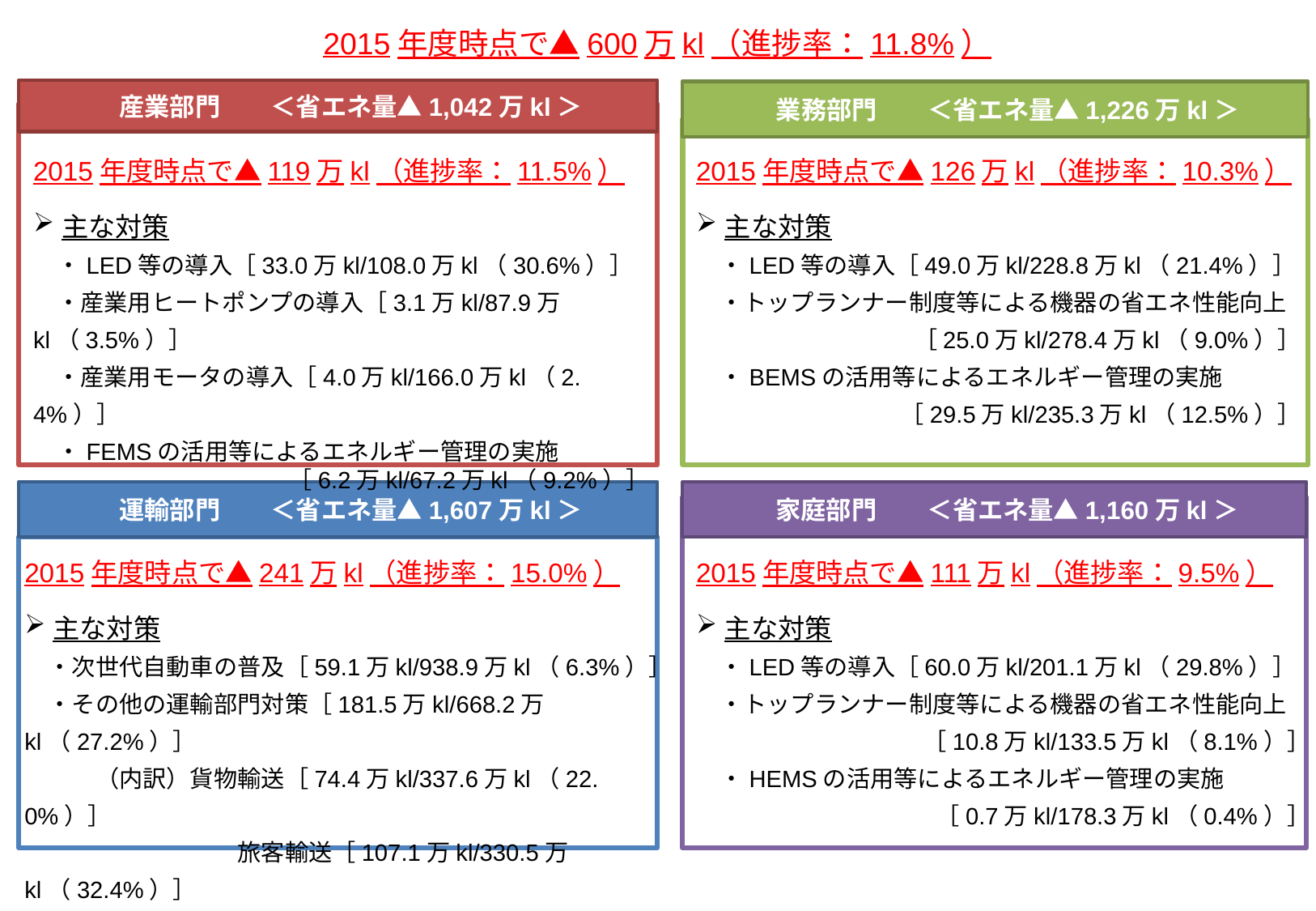

2015年度時点で▲600万kl（進捗率：11.8%）
　産業部門　　＜省エネ量▲1,042万kl＞
　業務部門　　＜省エネ量▲1,226万kl＞

2015年度時点で▲119万kl（進捗率：11.5%）

主な対策
　・LED等の導入［33.0万kl/108.0万kl（30.6%）］
　・産業用ヒートポンプの導入［3.1万kl/87.9万kl（3.5%）］
　・産業用モータの導入［4.0万kl/166.0万kl（2.4%）］
　・FEMSの活用等によるエネルギー管理の実施
［6.2万kl/67.2万kl（9.2%）］
2015年度時点で▲126万kl（進捗率：10.3%）

主な対策
　・LED等の導入［49.0万kl/228.8万kl（21.4%）］
　・トップランナー制度等による機器の省エネ性能向上
［25.0万kl/278.4万kl（9.0%）］
　・BEMSの活用等によるエネルギー管理の実施
［29.5万kl/235.3万kl（12.5%）］
　運輸部門　　＜省エネ量▲1,607万kl＞
　家庭部門　　＜省エネ量▲1,160万kl＞

2015年度時点で▲241万kl（進捗率：15.0%）

主な対策
　・次世代自動車の普及［59.1万kl/938.9万kl（6.3%）］
　・その他の運輸部門対策［181.5万kl/668.2万kl（27.2%）］
　　　（内訳）貨物輸送［74.4万kl/337.6万kl（22.0%）］
　　　　　　　　　旅客輸送［107.1万kl/330.5万kl（32.4%）］
2015年度時点で▲111万kl（進捗率：9.5%）

主な対策
　・LED等の導入［60.0万kl/201.1万kl（29.8%）］
　・トップランナー制度等による機器の省エネ性能向上
［10.8万kl/133.5万kl（8.1%）］
　・HEMSの活用等によるエネルギー管理の実施
［0.7万kl/178.3万kl（0.4%）］